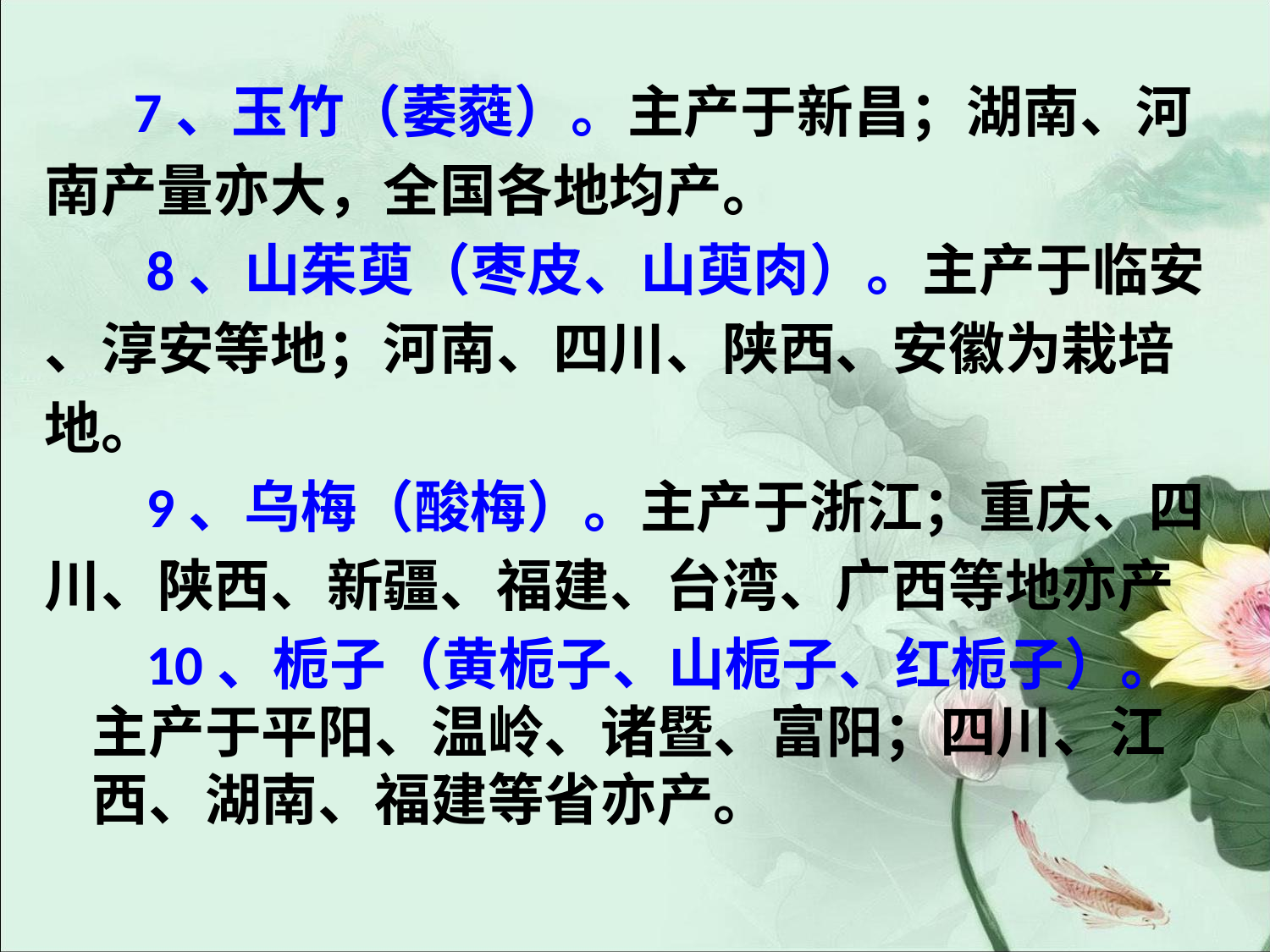

#
       7、玉竹（萎蕤）。主产于新昌；湖南、河
南产量亦大，全国各地均产。
        8、山茱萸（枣皮、山萸肉）。主产于临安
、淳安等地；河南、四川、陕西、安徽为栽培
地。
        9、乌梅（酸梅）。主产于浙江；重庆、四
川、陕西、新疆、福建、台湾、广西等地亦产
        10、栀子（黄栀子、山栀子、红栀子）。主产于平阳、温岭、诸暨、富阳；四川、江西、湖南、福建等省亦产。